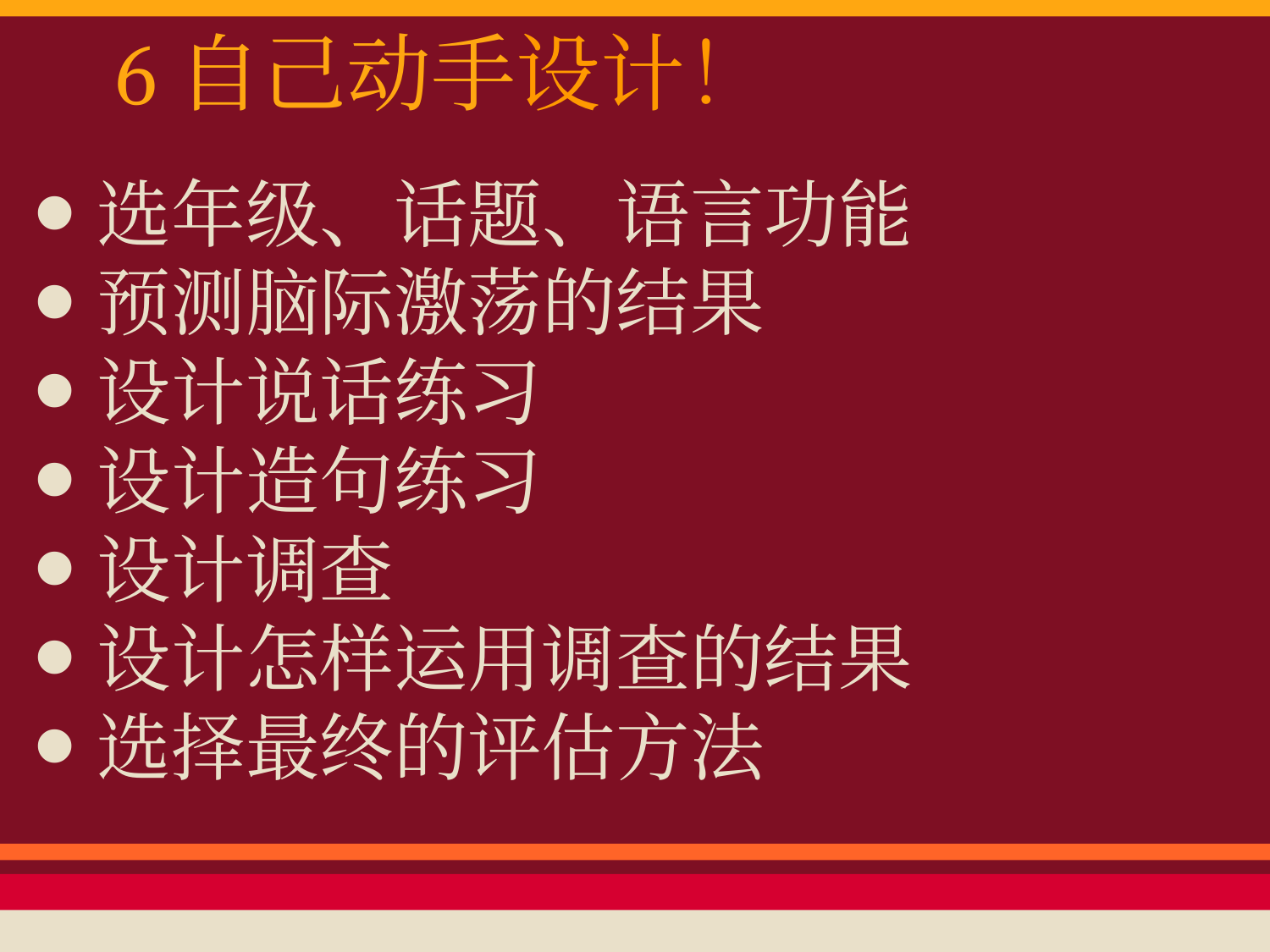

# 6自己动手设计！

选年级、话题、语言功能
预测脑际激荡的结果
设计说话练习
设计造句练习
设计调查
设计怎样运用调查的结果
选择最终的评估方法